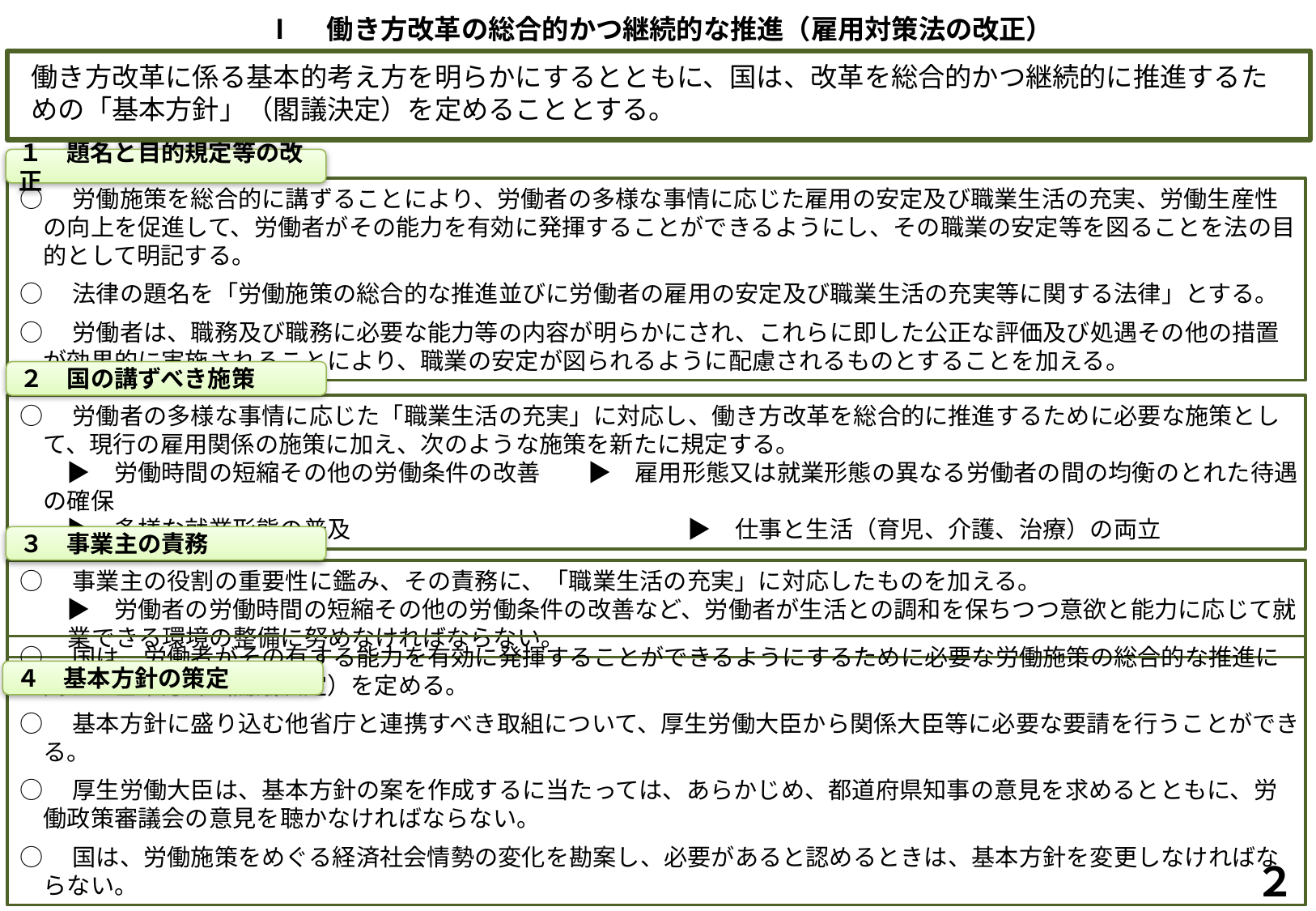

Ⅰ　働き方改革の総合的かつ継続的な推進（雇用対策法の改正）
働き方改革に係る基本的考え方を明らかにするとともに、国は、改革を総合的かつ継続的に推進するための「基本方針」（閣議決定）を定めることとする。
１　題名と目的規定等の改正
○　労働施策を総合的に講ずることにより、労働者の多様な事情に応じた雇用の安定及び職業生活の充実、労働生産性の向上を促進して、労働者がその能力を有効に発揮することができるようにし、その職業の安定等を図ることを法の目的として明記する。
○　法律の題名を「労働施策の総合的な推進並びに労働者の雇用の安定及び職業生活の充実等に関する法律」とする。
○　労働者は、職務及び職務に必要な能力等の内容が明らかにされ、これらに即した公正な評価及び処遇その他の措置が効果的に実施されることにより、職業の安定が図られるように配慮されるものとすることを加える。
２　国の講ずべき施策
○　労働者の多様な事情に応じた「職業生活の充実」に対応し、働き方改革を総合的に推進するために必要な施策として、現行の雇用関係の施策に加え、次のような施策を新たに規定する。
　　▶　労働時間の短縮その他の労働条件の改善　　▶　雇用形態又は就業形態の異なる労働者の間の均衡のとれた待遇の確保
　　▶　多様な就業形態の普及　　　　　　　　　　　　　　 ▶　仕事と生活（育児、介護、治療）の両立
３　事業主の責務
○　事業主の役割の重要性に鑑み、その責務に、「職業生活の充実」に対応したものを加える。
　　▶　労働者の労働時間の短縮その他の労働条件の改善など、労働者が生活との調和を保ちつつ意欲と能力に応じて就業できる環境の整備に努めなければならない。
４　基本方針の策定
○　国は、労働者がその有する能力を有効に発揮することができるようにするために必要な労働施策の総合的な推進に関する基本方針（閣議決定）を定める。
○　基本方針に盛り込む他省庁と連携すべき取組について、厚生労働大臣から関係大臣等に必要な要請を行うことができる。
○　厚生労働大臣は、基本方針の案を作成するに当たっては、あらかじめ、都道府県知事の意見を求めるとともに、労働政策審議会の意見を聴かなければならない。
○　国は、労働施策をめぐる経済社会情勢の変化を勘案し、必要があると認めるときは、基本方針を変更しなければならない。
２